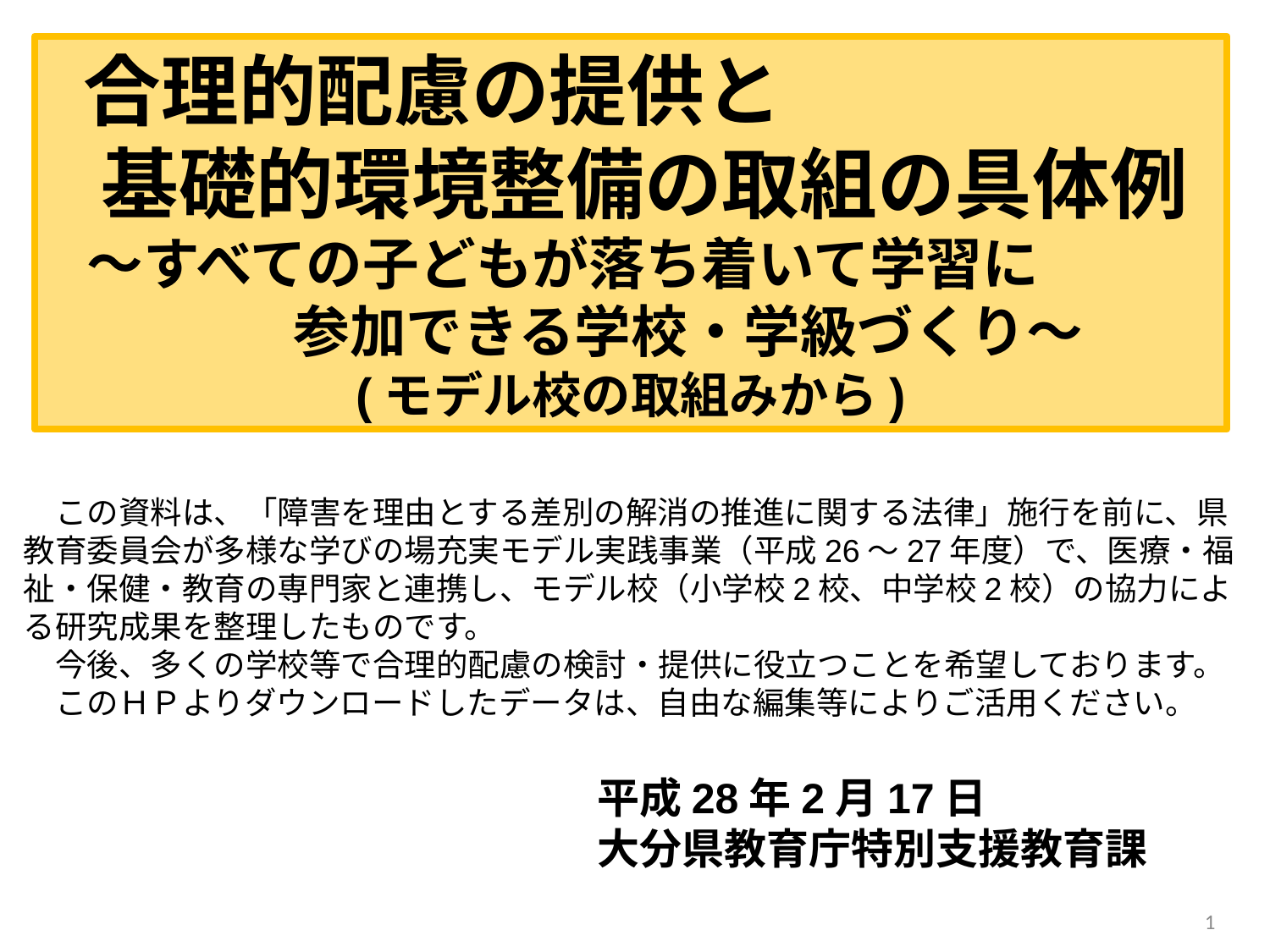

合理的配慮の提供と
  基礎的環境整備の取組の具体例
  ～すべての子どもが落ち着いて学習に
                  参加できる学校・学級づくり～
(モデル校の取組みから)
　この資料は、「障害を理由とする差別の解消の推進に関する法律」施行を前に、県教育委員会が多様な学びの場充実モデル実践事業（平成26～27年度）で、医療・福祉・保健・教育の専門家と連携し、モデル校（小学校2校、中学校2校）の協力による研究成果を整理したものです。
　今後、多くの学校等で合理的配慮の検討・提供に役立つことを希望しております。
　このＨＰよりダウンロードしたデータは、自由な編集等によりご活用ください。
平成28年2月17日
大分県教育庁特別支援教育課
1